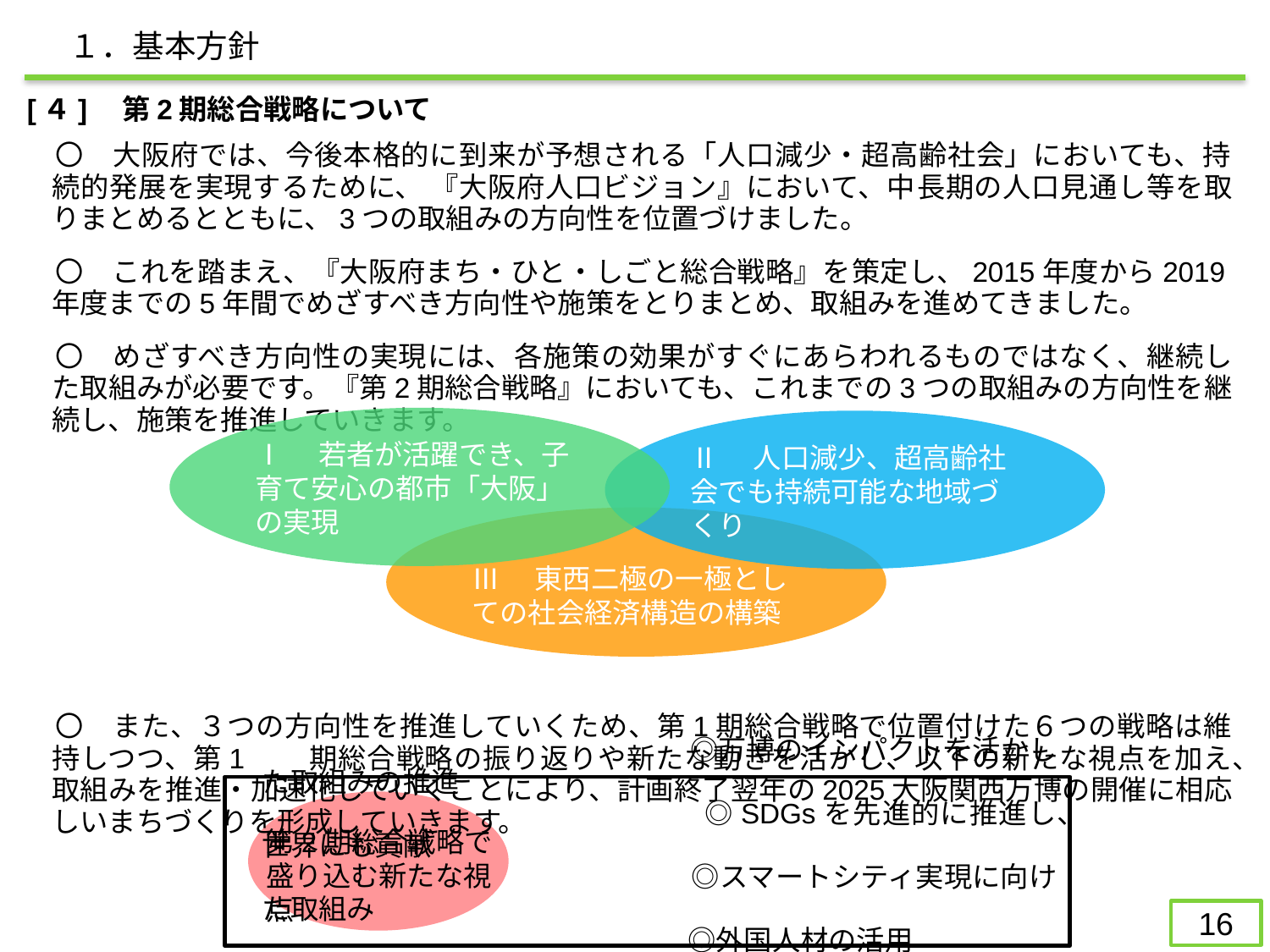

１．基本方針
[４]　第2期総合戦略について

　〇　大阪府では、今後本格的に到来が予想される「人口減少・超高齢社会」においても、持続的発展を実現するために、 『大阪府人口ビジョン』において、中長期の人口見通し等を取りまとめるとともに、3つの取組みの方向性を位置づけました。

　〇　これを踏まえ、『大阪府まち・ひと・しごと総合戦略』を策定し、2015年度から2019年度までの5年間でめざすべき方向性や施策をとりまとめ、取組みを進めてきました。

　〇　めざすべき方向性の実現には、各施策の効果がすぐにあらわれるものではなく、継続した取組みが必要です。『第2期総合戦略』においても、これまでの3つの取組みの方向性を継続し、施策を推進していきます。

　〇　また、３つの方向性を推進していくため、第1期総合戦略で位置付けた６つの戦略は維持しつつ、第1　　期総合戦略の振り返りや新たな動きを活かし、以下の新たな視点を加え、取組みを推進・加速化していくことにより、計画終了翌年の2025大阪関西万博の開催に相応しいまちづくりを形成していきます。

Ⅰ　若者が活躍でき、子育て安心の都市「大阪」の実現
Ⅱ　人口減少、超高齢社会でも持続可能な地域づくり
Ⅲ　東西二極の一極としての社会経済構造の構築
　　　　　　　　　　　　　　　　◎万博のインパクトを活かした取組みの推進
　　　　　　　　　　　　　　　　◎SDGsを先進的に推進し、世界にも貢献
　　　　　　　　　　　　　　　　◎スマートシティ実現に向けた取組み
　　　　　　　　　　　　　　　　◎外国人材の活用
　　　　　　　　　　　　　　　　◎環境にやさしい都市の実現

第2期総合戦略で
盛り込む新たな視点
16